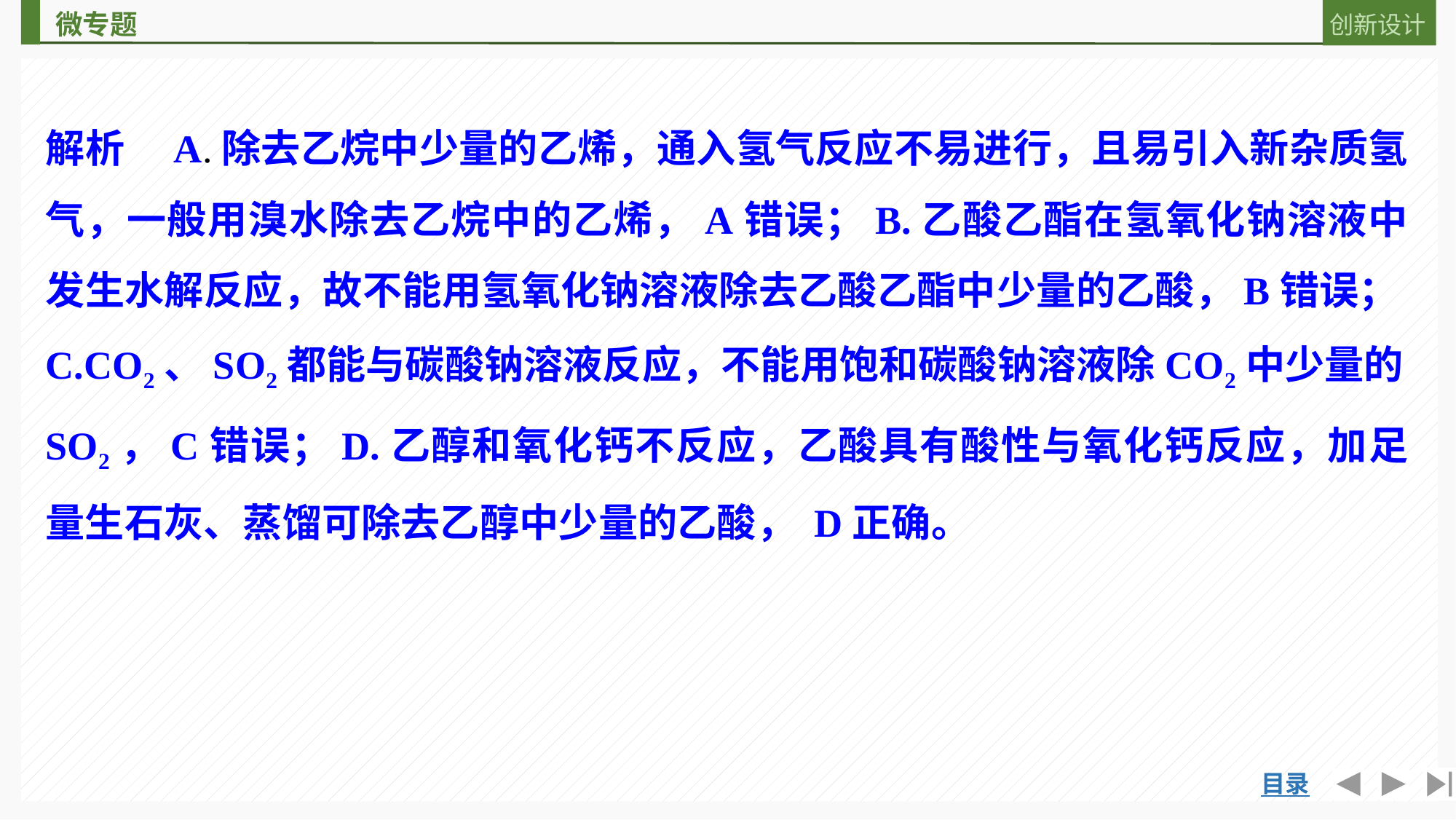

解析　A.除去乙烷中少量的乙烯，通入氢气反应不易进行，且易引入新杂质氢气，一般用溴水除去乙烷中的乙烯，A错误；B.乙酸乙酯在氢氧化钠溶液中发生水解反应，故不能用氢氧化钠溶液除去乙酸乙酯中少量的乙酸，B错误；C.CO2、SO2都能与碳酸钠溶液反应，不能用饱和碳酸钠溶液除CO2中少量的SO2，C错误；D.乙醇和氧化钙不反应，乙酸具有酸性与氧化钙反应，加足量生石灰、蒸馏可除去乙醇中少量的乙酸， D正确。